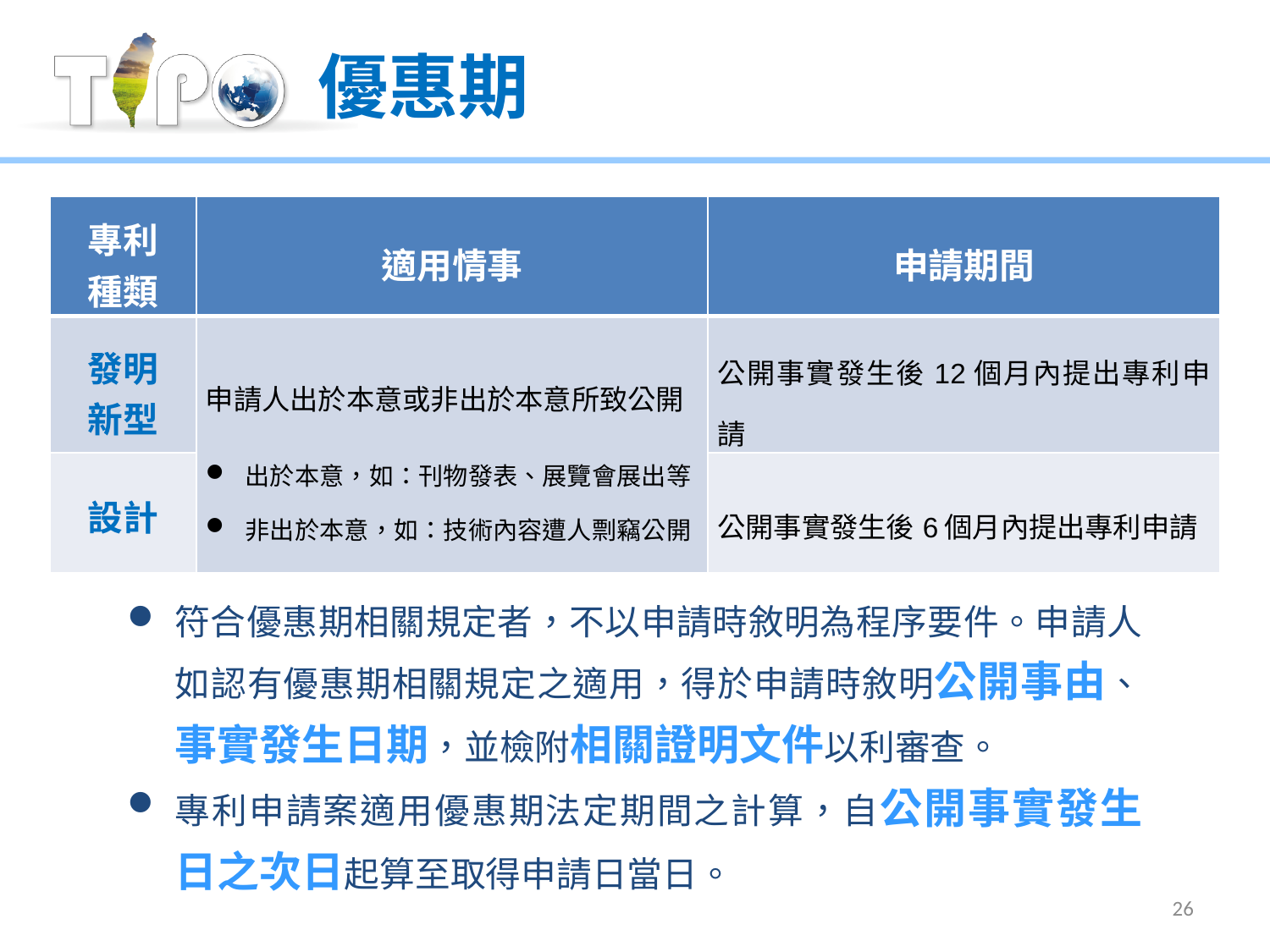

# 優惠期
| 專利 種類 | 適用情事 | 申請期間 |
| --- | --- | --- |
| 發明 新型 | 申請人出於本意或非出於本意所致公開 出於本意，如：刊物發表、展覽會展出等 非出於本意，如：技術內容遭人剽竊公開 | 公開事實發生後12個月內提出專利申請 |
| 設計 |  | 公開事實發生後6個月內提出專利申請 |
符合優惠期相關規定者，不以申請時敘明為程序要件。申請人如認有優惠期相關規定之適用，得於申請時敘明公開事由、事實發生日期，並檢附相關證明文件以利審查。
專利申請案適用優惠期法定期間之計算，自公開事實發生日之次日起算至取得申請日當日。
26